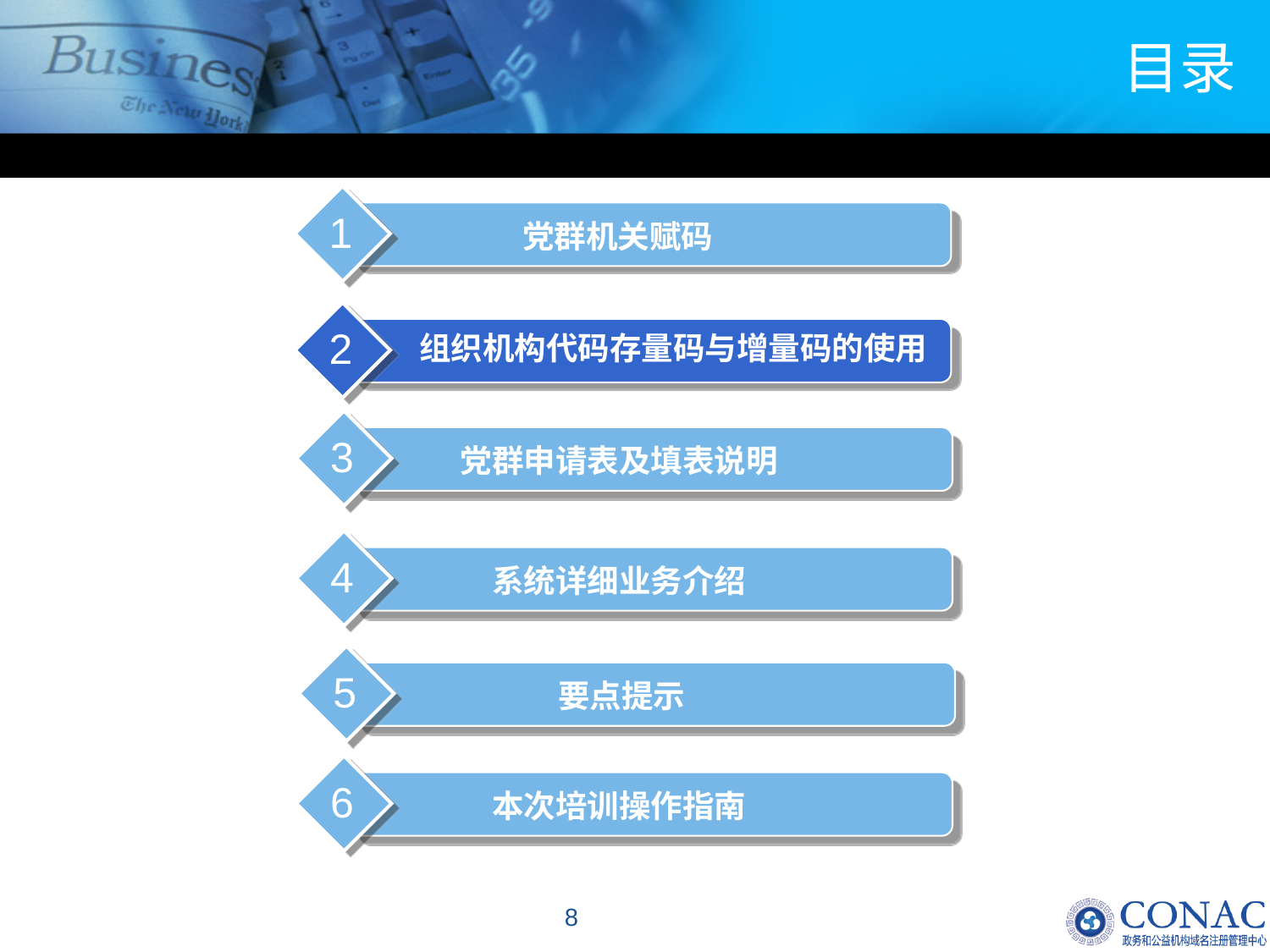

# 目录

1

党群机关赋码

2

组织机构代码存量码与增量码的使用

3

党群申请表及填表说明

4

系统详细业务介绍

5

要点提示

6

本次培训操作指南
8